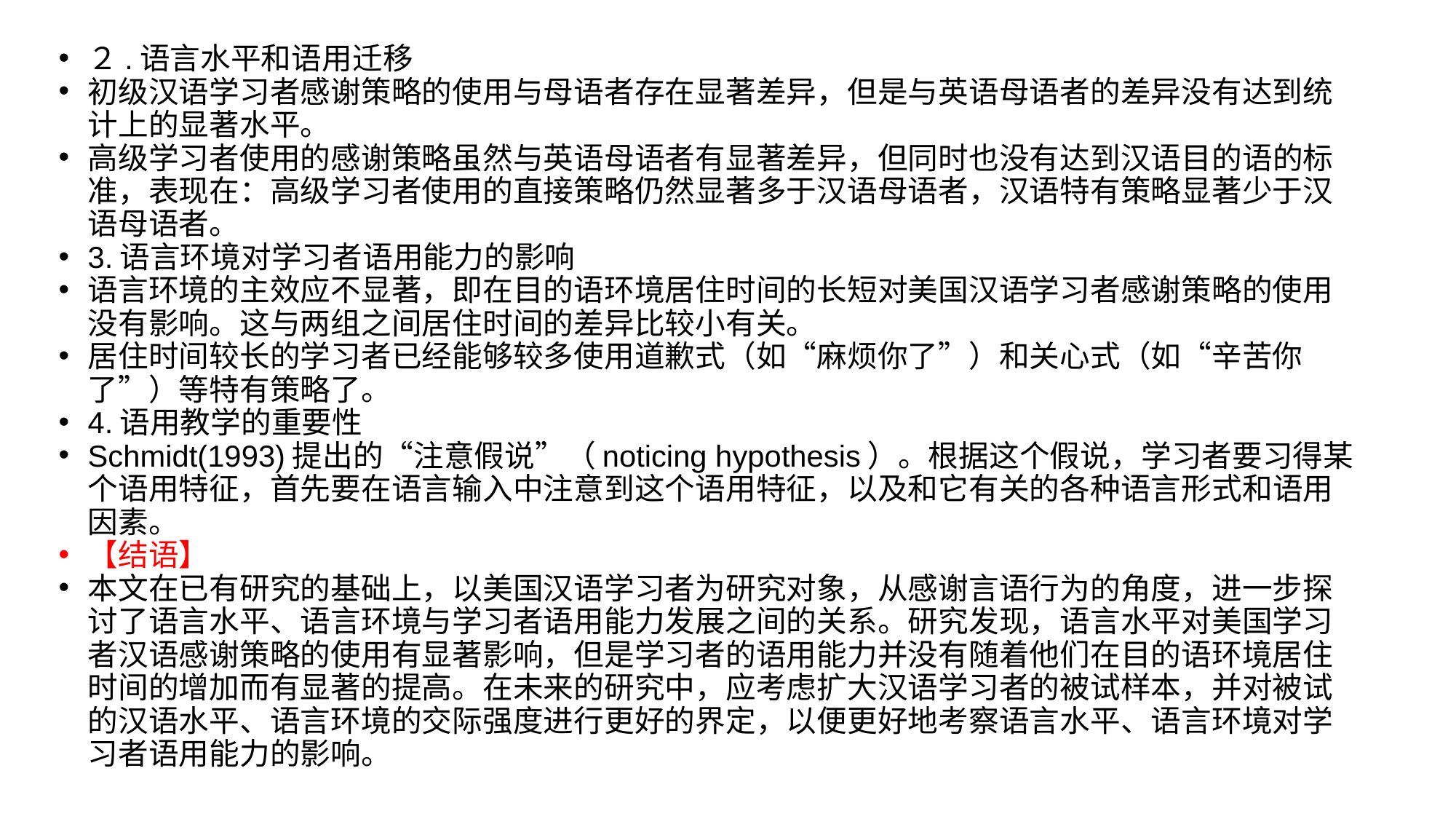

２.语言水平和语用迁移
初级汉语学习者感谢策略的使用与母语者存在显著差异，但是与英语母语者的差异没有达到统计上的显著水平。
高级学习者使用的感谢策略虽然与英语母语者有显著差异，但同时也没有达到汉语目的语的标准，表现在：高级学习者使用的直接策略仍然显著多于汉语母语者，汉语特有策略显著少于汉语母语者。
3.语言环境对学习者语用能力的影响
语言环境的主效应不显著，即在目的语环境居住时间的长短对美国汉语学习者感谢策略的使用没有影响。这与两组之间居住时间的差异比较小有关。
居住时间较长的学习者已经能够较多使用道歉式（如“麻烦你了”）和关心式（如“辛苦你了”）等特有策略了。
4.语用教学的重要性
Schmidt(1993)提出的“注意假说”（noticing hypothesis）。根据这个假说，学习者要习得某个语用特征，首先要在语言输入中注意到这个语用特征，以及和它有关的各种语言形式和语用因素。
【结语】
本文在已有研究的基础上，以美国汉语学习者为研究对象，从感谢言语行为的角度，进一步探讨了语言水平、语言环境与学习者语用能力发展之间的关系。研究发现，语言水平对美国学习者汉语感谢策略的使用有显著影响，但是学习者的语用能力并没有随着他们在目的语环境居住时间的增加而有显著的提高。在未来的研究中，应考虑扩大汉语学习者的被试样本，并对被试的汉语水平、语言环境的交际强度进行更好的界定，以便更好地考察语言水平、语言环境对学习者语用能力的影响。